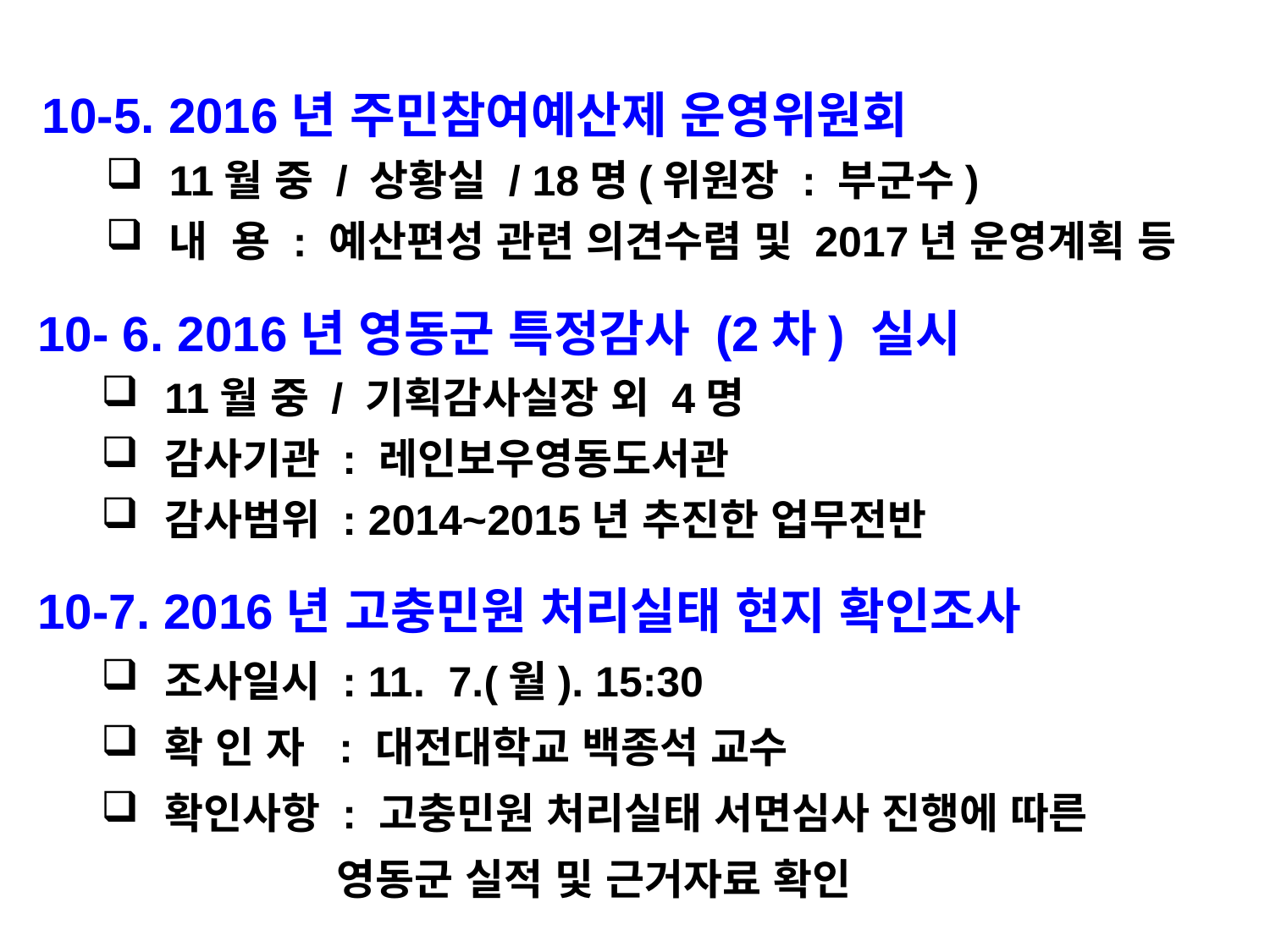

10-5. 2016년 주민참여예산제 운영위원회
11월 중 / 상황실 / 18명(위원장 : 부군수)
내  용 : 예산편성 관련 의견수렴 및 2017년 운영계획 등

10- 6. 2016년 영동군 특정감사 (2차) 실시
11월 중 / 기획감사실장 외 4명
감사기관 : 레인보우영동도서관
감사범위 : 2014~2015년 추진한 업무전반

10-7. 2016년 고충민원 처리실태 현지 확인조사
조사일시 : 11.  7.(월). 15:30
확 인 자  : 대전대학교 백종석 교수
확인사항 : 고충민원 처리실태 서면심사 진행에 따른
                   영동군 실적 및 근거자료 확인